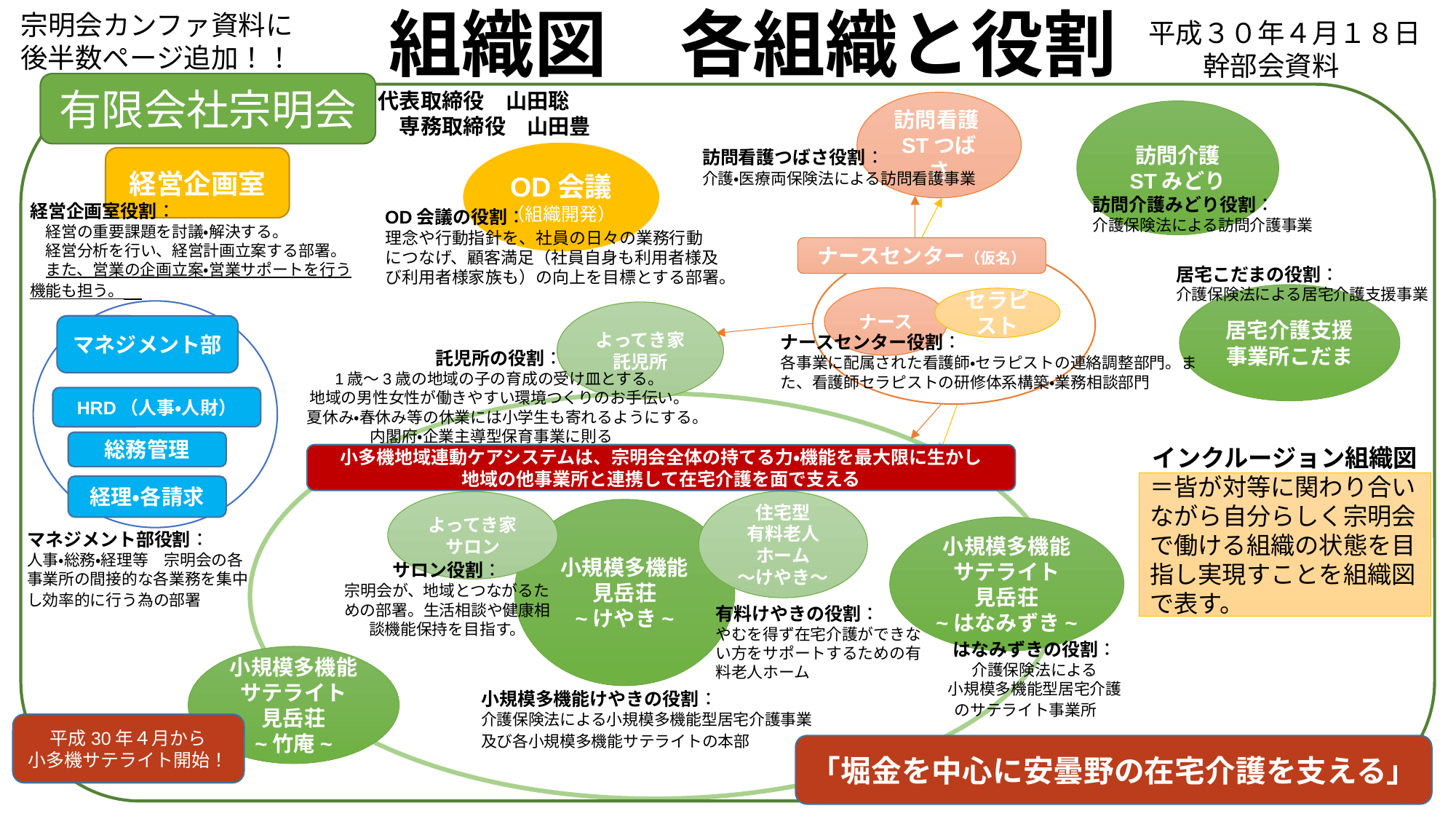

宗明会カンファ資料に
後半数ページ追加！！
　　組織図　各組織と役割
平成３０年４月１８日
幹部会資料

有限会社宗明会
代表取締役　山田聡
　専務取締役　山田豊

訪問看護STつばさ
訪問介護
STみどり
訪問看護つばさ役割：
介護・医療両保険法による訪問看護事業
OD会議
（組織開発）
経営企画室
訪問介護みどり役割：
介護保険法による訪問介護事業
経営企画室役割：
　経営の重要課題を討議・解決する。
　経営分析を行い、経営計画立案する部署。
　また、営業の企画立案・営業サポートを行う
機能も担う。
OD会議の役割：
理念や行動指針を、社員の日々の業務行動につなげ、顧客満足（社員自身も利用者様及び利用者様家族も）の向上を目標とする部署。
ナースセンター（仮名）

ナース
セラピスト
居宅こだまの役割：
介護保険法による居宅介護支援事業
居宅介護支援事業所こだま

マネジメント部
HRD（人事・人財）
総務管理
経理・各請求
よってき家託児所
ナースセンター役割：
各事業に配属された看護師・セラピストの連絡調整部門。また、看護師セラピストの研修体系構築・業務相談部門
託児所の役割：
1歳～3歳の地域の子の育成の受け皿とする。
地域の男性女性が働きやすい環境つくりのお手伝い。
夏休み・春休み等の休業には小学生も寄れるようにする。
内閣府・企業主導型保育事業に則る

小多機地域連動ケアシステムは、宗明会全体の持てる力・機能を最大限に生かし
地域の他事業所と連携して在宅介護を面で支える
インクルージョン組織図
＝皆が対等に関わり合いながら自分らしく宗明会で働ける組織の状態を目指し実現すことを組織図で表す。

住宅型
有料老人ホーム
～けやき～
よってき家サロン
小規模多機能
見岳荘
~けやき~
小規模多機能サテライト
見岳荘
~はなみずき~
マネジメント部役割：
人事・総務・経理等　宗明会の各事業所の間接的な各業務を集中し効率的に行う為の部署
サロン役割：
宗明会が、地域とつながるための部署。生活相談や健康相談機能保持を目指す。
有料けやきの役割：
やむを得ず在宅介護ができない方をサポートするための有料老人ホーム
はなみずきの役割：
介護保険法による
小規模多機能型居宅介護のサテライト事業所
小規模多機能サテライト
見岳荘
~竹庵~
小規模多機能けやきの役割：
介護保険法による小規模多機能型居宅介護事業
及び各小規模多機能サテライトの本部
平成30年４月から
小多機サテライト開始！
「堀金を中心に安曇野の在宅介護を支える」